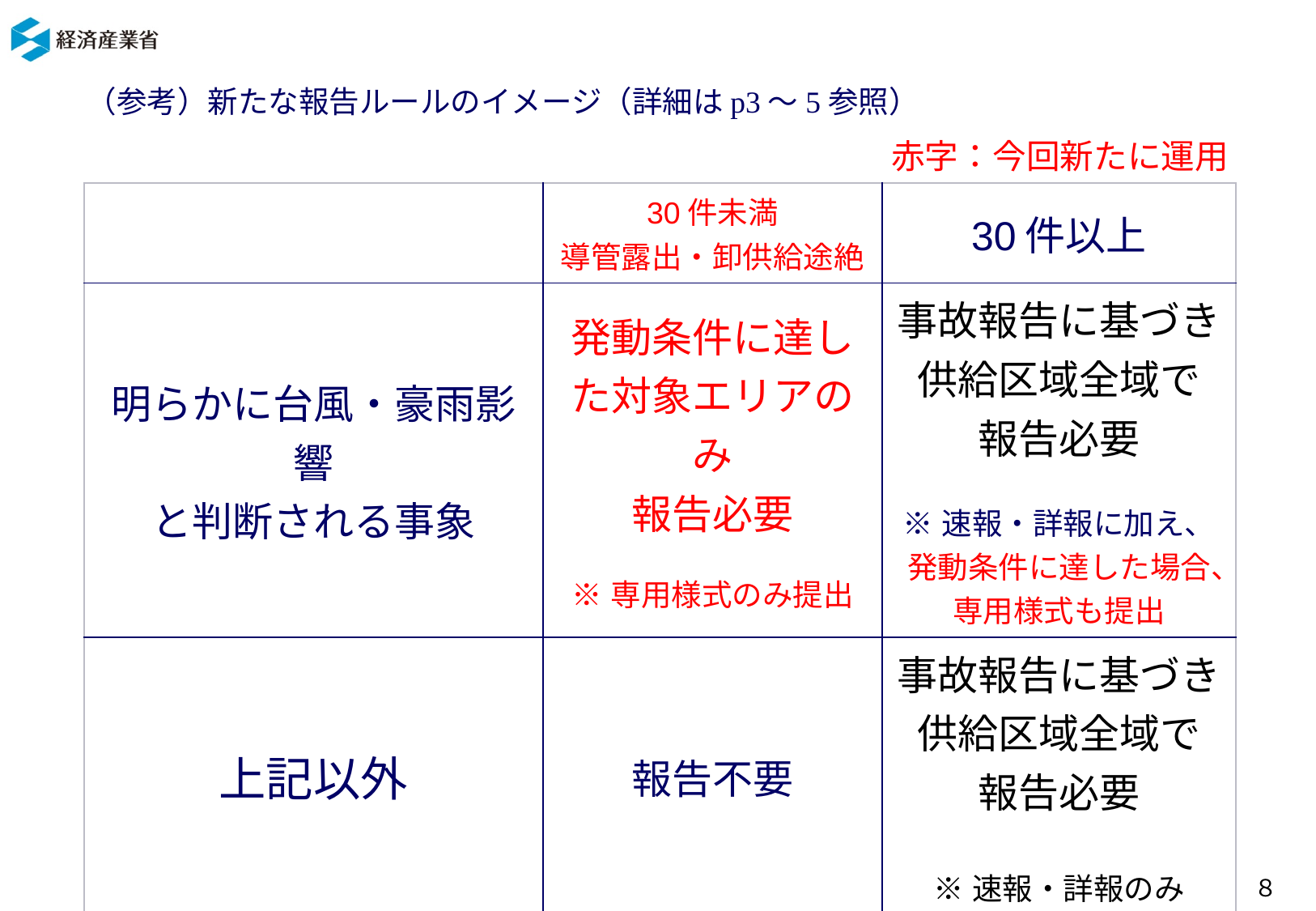

# （参考）新たな報告ルールのイメージ（詳細はp3～5参照）
赤字：今回新たに運用
|  | 30件未満 導管露出・卸供給途絶 | 30件以上 |
| --- | --- | --- |
| 明らかに台風・豪雨影響 と判断される事象 | 発動条件に達した対象エリアのみ 報告必要 ※専用様式のみ提出 | 事故報告に基づき 供給区域全域で 報告必要 ※速報・詳報に加え、 発動条件に達した場合、専用様式も提出 |
| 上記以外 | 報告不要 | 事故報告に基づき 供給区域全域で 報告必要 ※速報・詳報のみ |
８